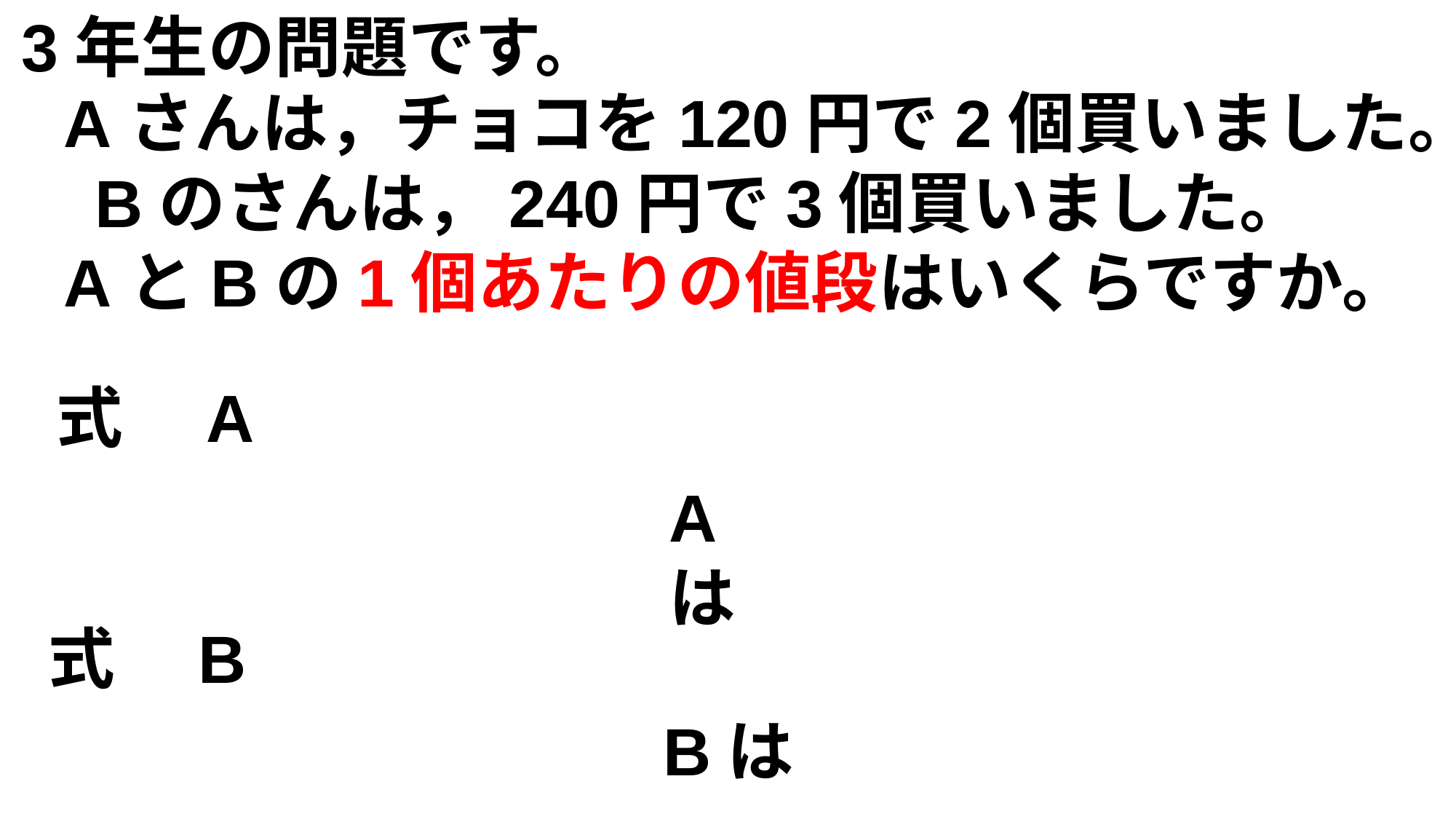

3年生の問題です。
Aさんは，チョコを120円で2個買いました。 Bのさんは，240円で3個買いました。
AとBの1個あたりの値段はいくらですか。
式　A
Aは
式　B
Bは